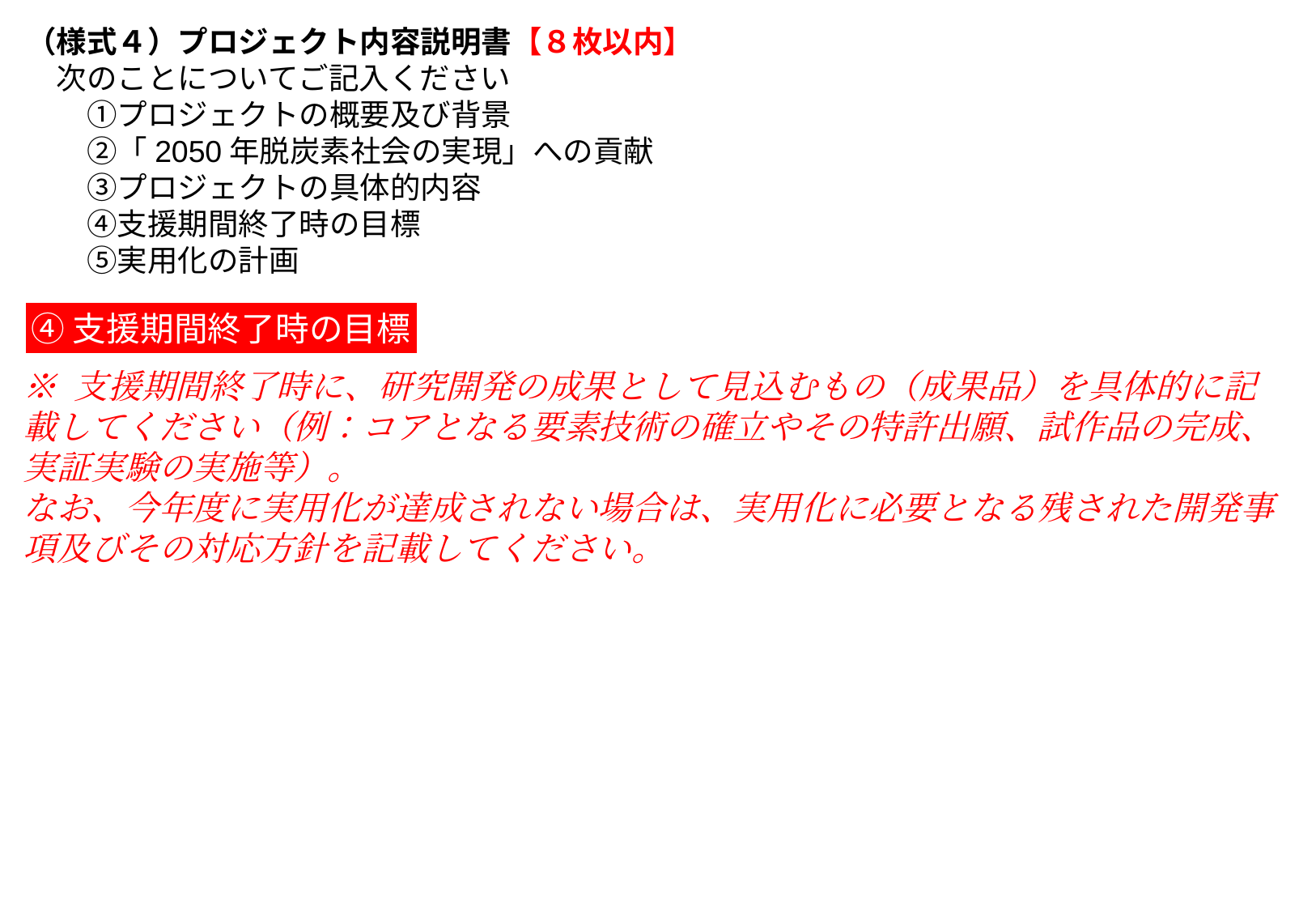

# （様式４）プロジェクト内容説明書【８枚以内】 　次のことについてご記入ください 　　①プロジェクトの概要及び背景 　　②「2050年脱炭素社会の実現」への貢献 　　③プロジェクトの具体的内容 　　④支援期間終了時の目標 　　⑤実用化の計画
④支援期間終了時の目標
※ 支援期間終了時に、研究開発の成果として見込むもの（成果品）を具体的に記載してください（例：コアとなる要素技術の確立やその特許出願、試作品の完成、実証実験の実施等）。
なお、今年度に実用化が達成されない場合は、実用化に必要となる残された開発事項及びその対応方針を記載してください。